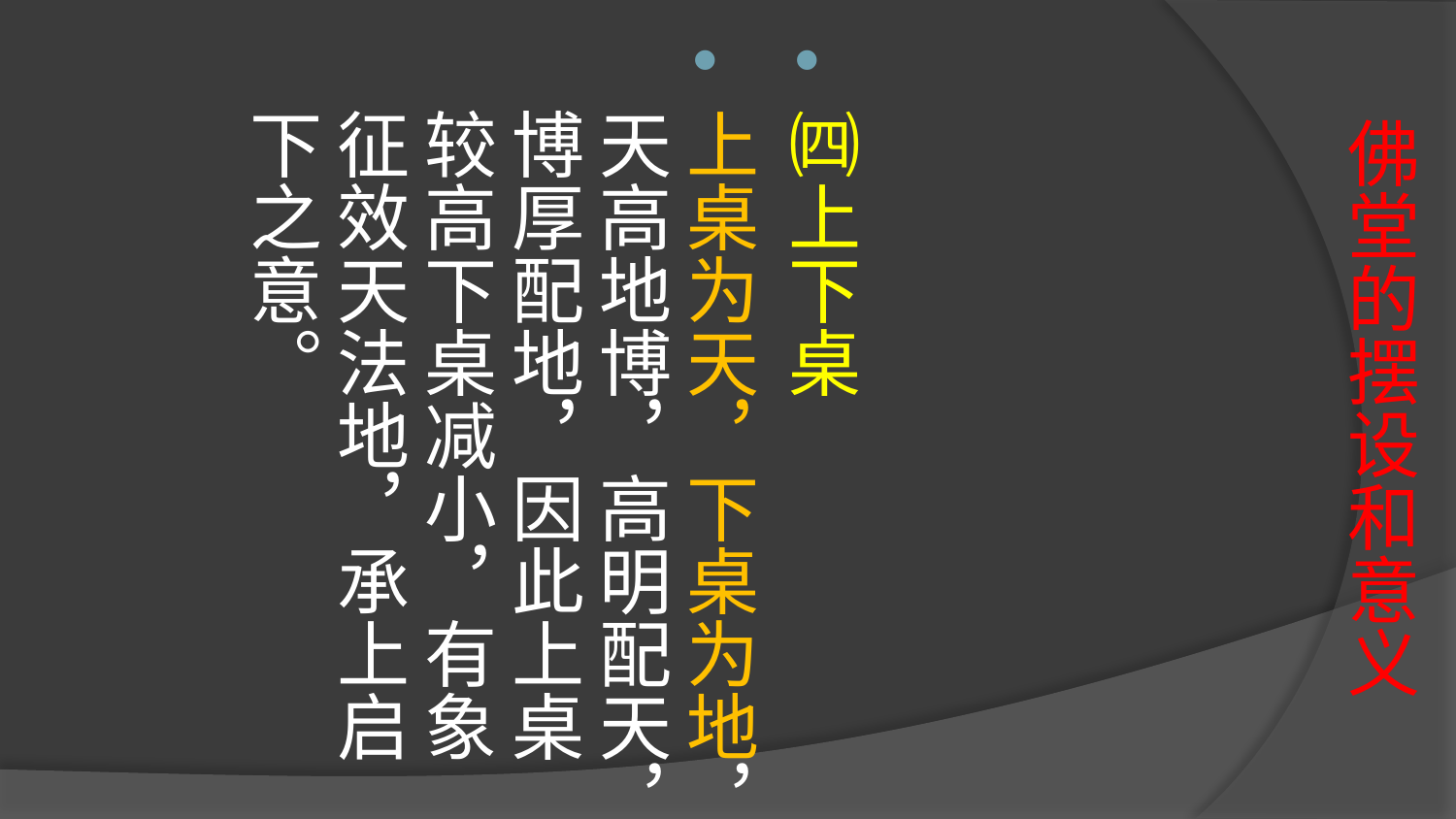

# 佛堂的摆设和意义
㈣上下桌
上桌为天，下桌为地，天高地博，高明配天，博厚配地，因此上桌较高下桌减小，有象征效天法地，承上启下之意。